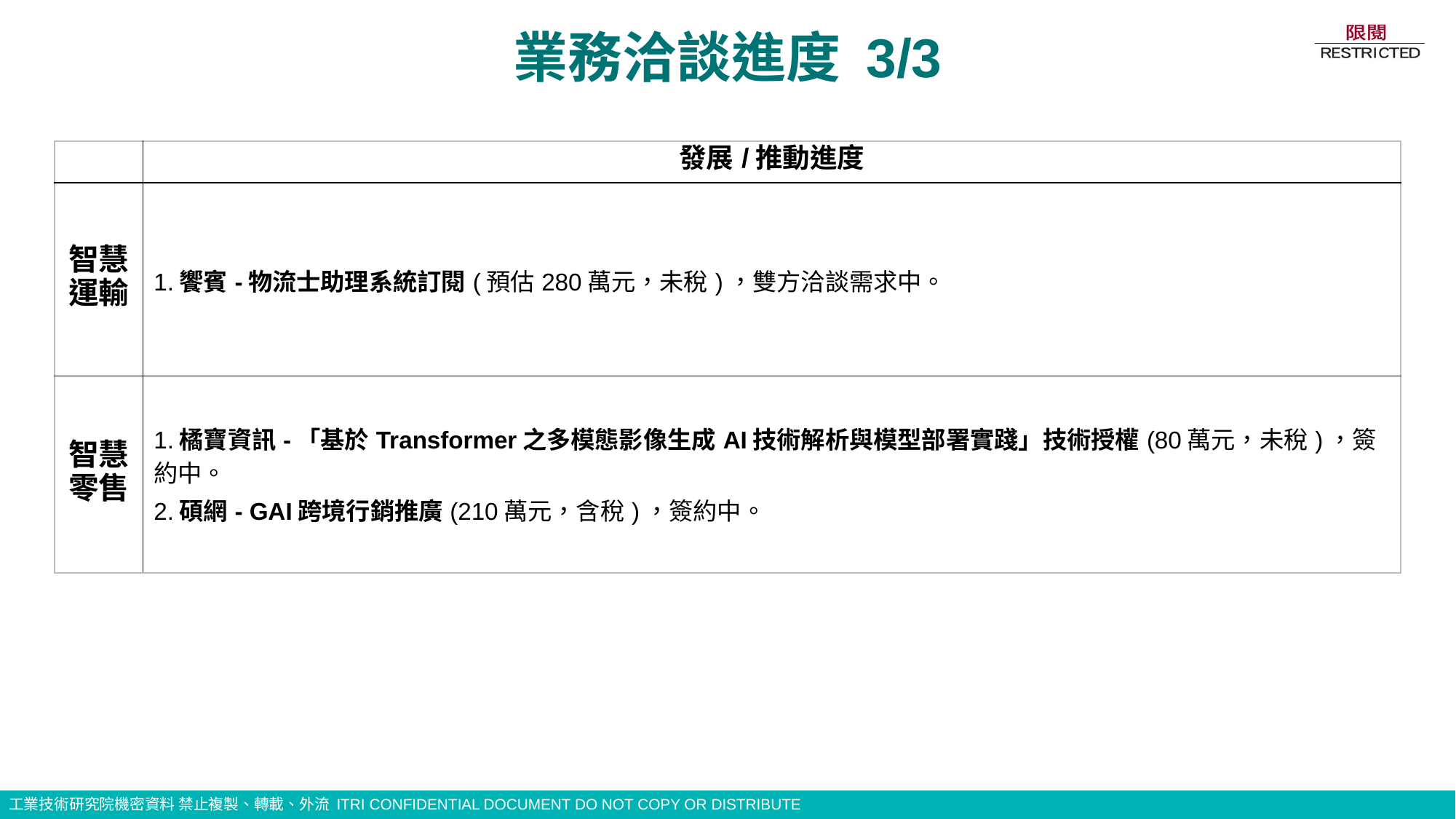

# 業務洽談進度 3/3
|  | 發展/推動進度 |
| --- | --- |
| 智慧運輸 | 1.饗賓-物流士助理系統訂閱(預估280萬元，未稅)，雙方洽談需求中。 |
| 智慧零售 | 1.橘寶資訊-「基於Transformer之多模態影像生成AI技術解析與模型部署實踐」技術授權(80萬元，未稅)，簽約中。 2.碩網- GAI跨境行銷推廣(210萬元，含稅)，簽約中。 |